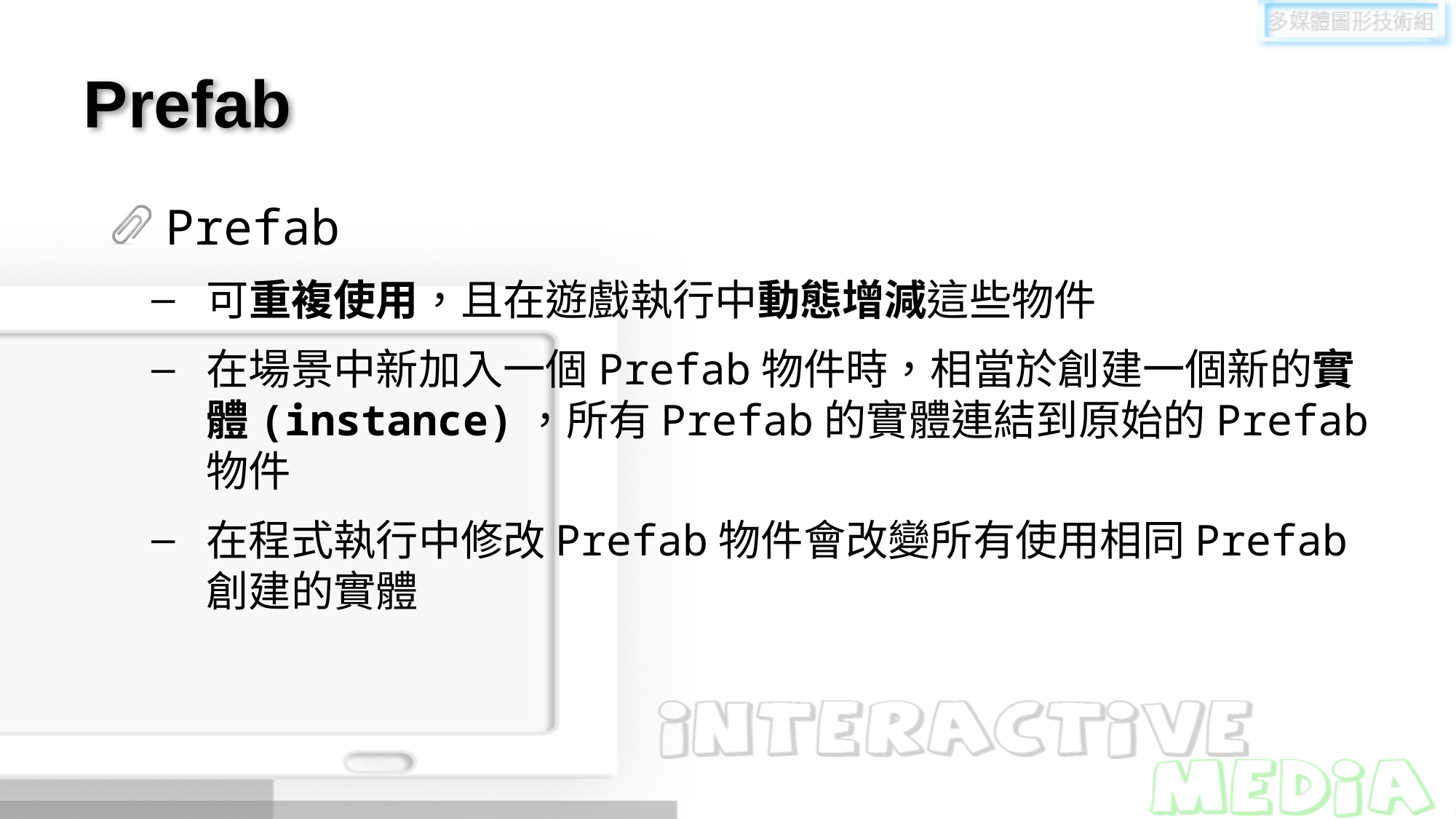

# Prefab
Prefab
可重複使用，且在遊戲執行中動態增減這些物件
在場景中新加入一個Prefab物件時，相當於創建一個新的實體(instance)，所有Prefab的實體連結到原始的Prefab物件
在程式執行中修改Prefab物件會改變所有使用相同Prefab創建的實體